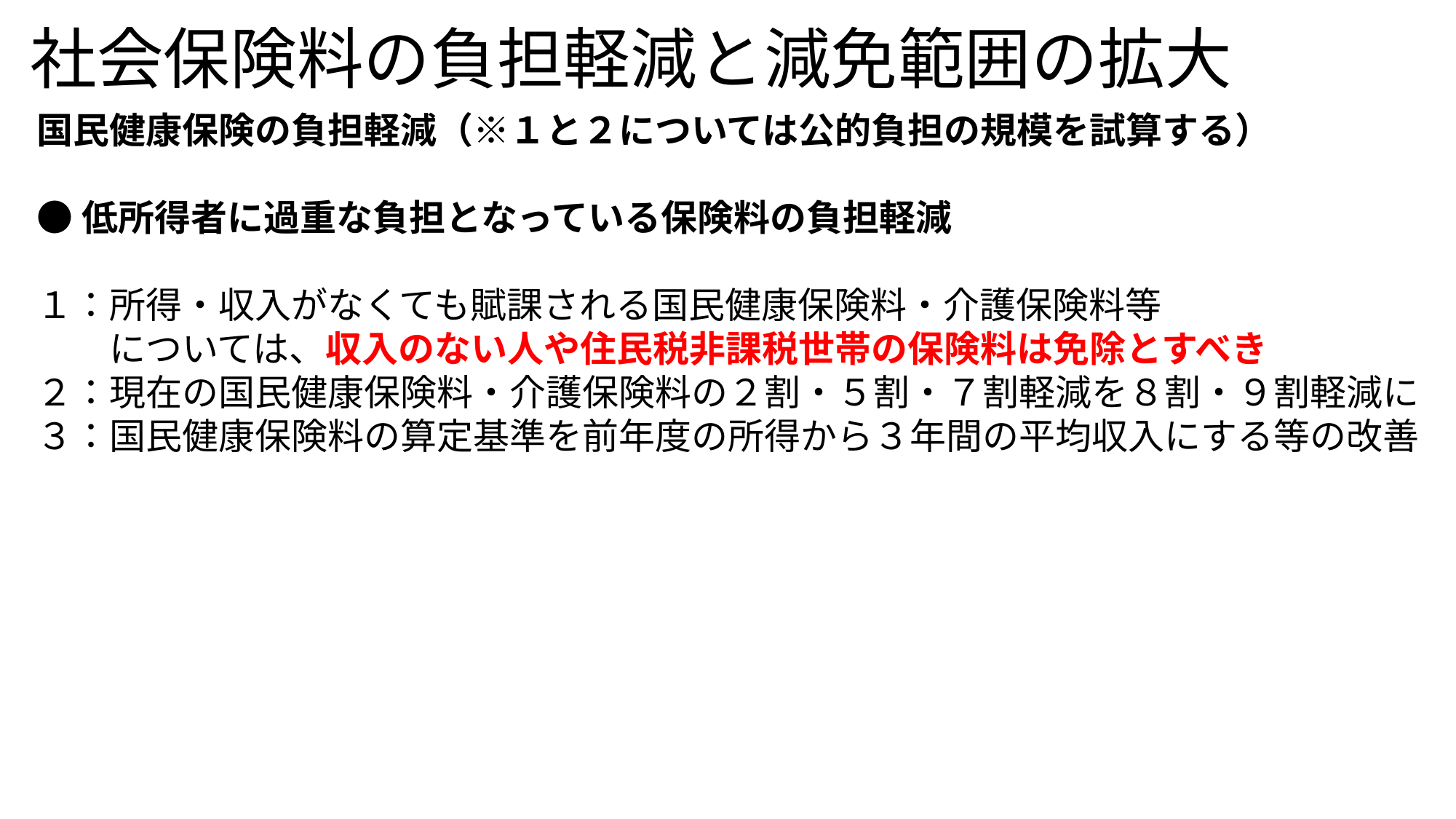

# 社会保険料の負担軽減と減免範囲の拡大
国民健康保険の負担軽減（※１と２については公的負担の規模を試算する）

●低所得者に過重な負担となっている保険料の負担軽減

１：所得・収入がなくても賦課される国民健康保険料・介護保険料等
　　については、収入のない人や住民税非課税世帯の保険料は免除とすべき
２：現在の国民健康保険料・介護保険料の２割・５割・７割軽減を８割・９割軽減に
３：国民健康保険料の算定基準を前年度の所得から３年間の平均収入にする等の改善